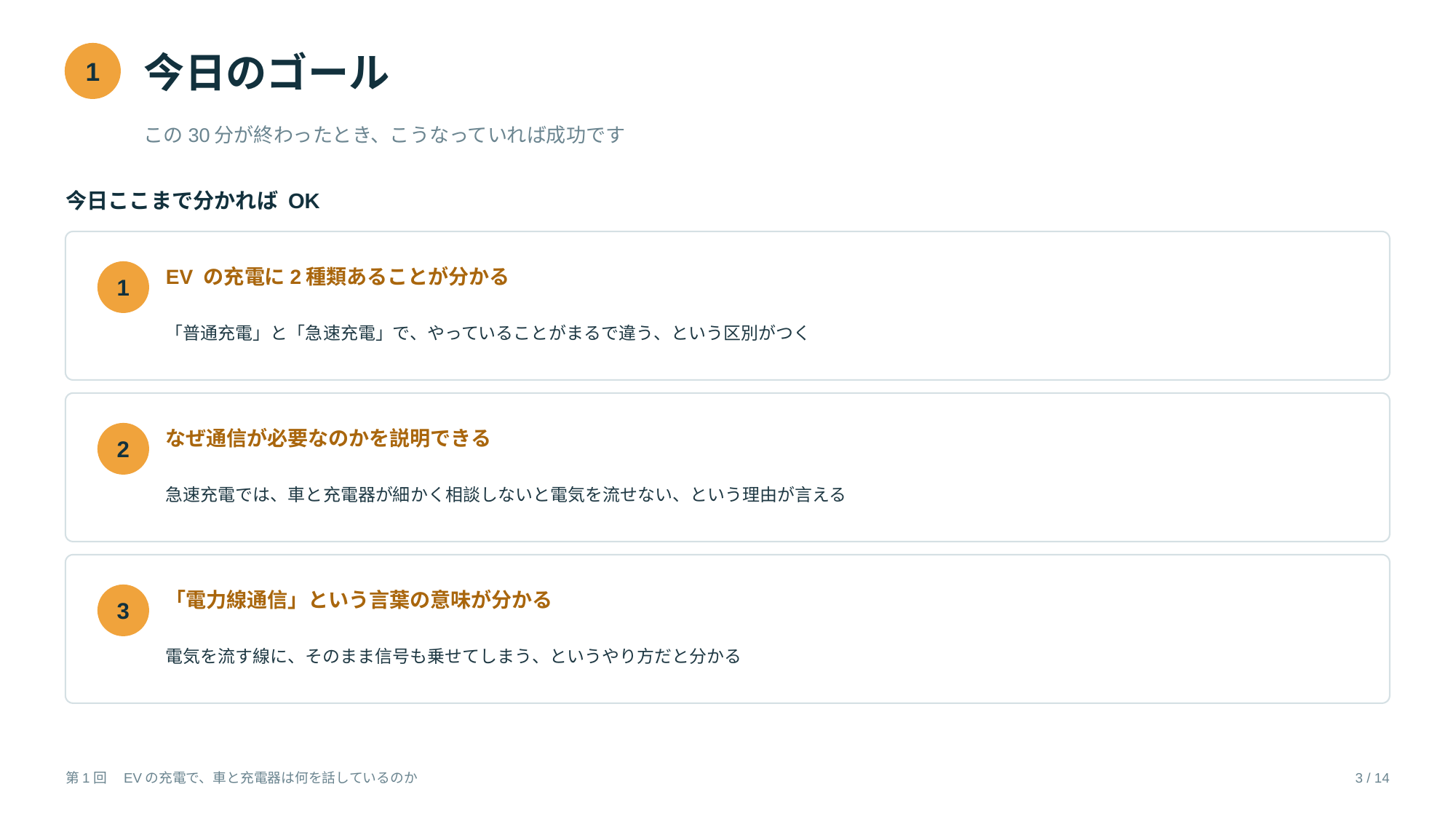

今日のゴール

1
この30分が終わったとき、こうなっていれば成功です
今日ここまで分かれば OK

EV の充電に2種類あることが分かる

1
「普通充電」と「急速充電」で、やっていることがまるで違う、という区別がつく

なぜ通信が必要なのかを説明できる

2
急速充電では、車と充電器が細かく相談しないと電気を流せない、という理由が言える

「電力線通信」という言葉の意味が分かる

3
電気を流す線に、そのまま信号も乗せてしまう、というやり方だと分かる
第1回　EVの充電で、車と充電器は何を話しているのか
3 / 14